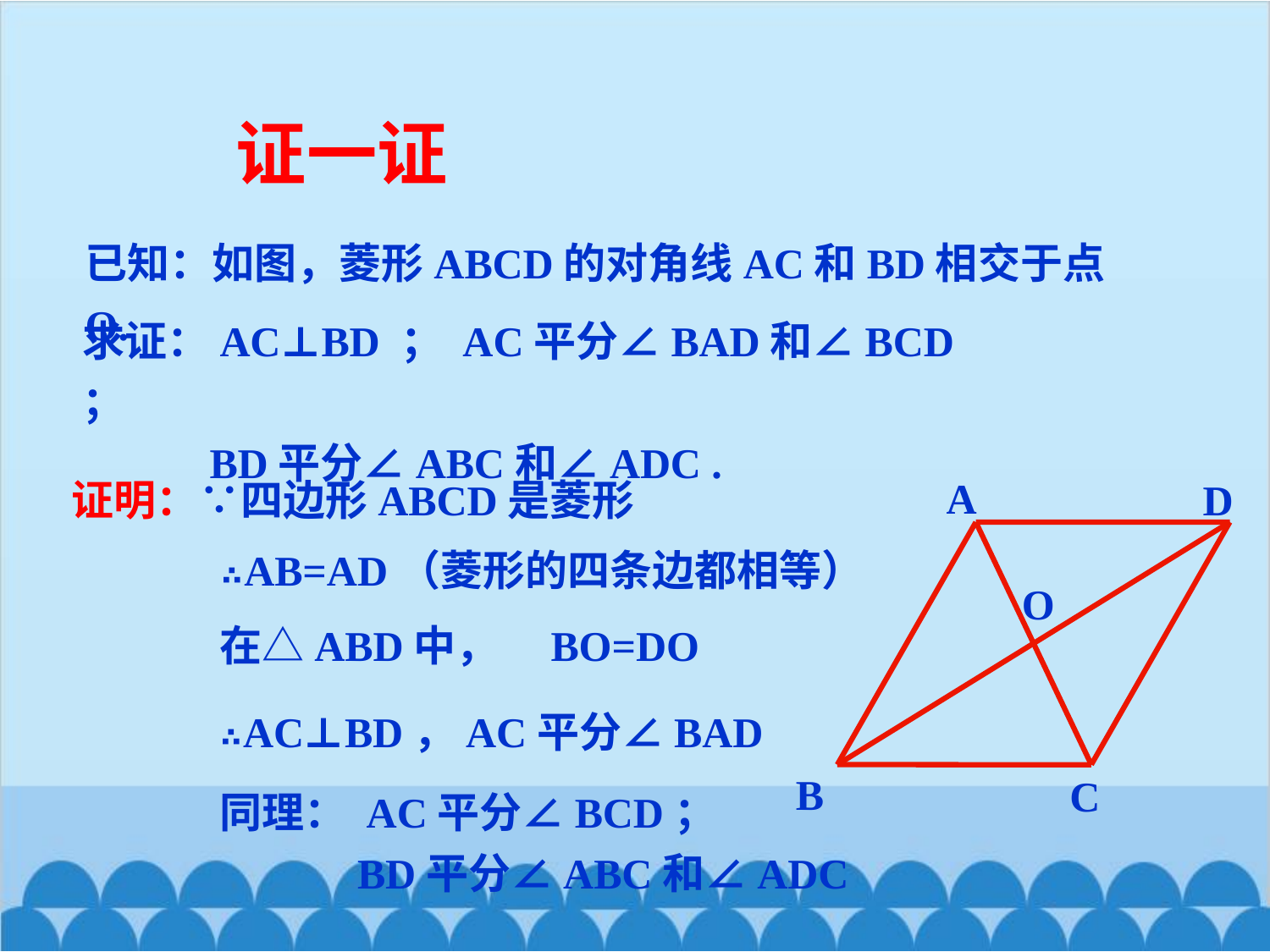

证一证
已知：如图，菱形ABCD的对角线AC和BD相交于点O.
求证：AC⊥BD ； AC平分∠BAD和∠BCD ；
            BD平分∠ABC和∠ADC .
A
D

O
B
C
证明：∵四边形ABCD是菱形
∴AB=AD（菱形的四条边都相等）
在△ABD中，　BO=DO
∴AC⊥BD，AC平分∠BAD
同理： AC平分∠BCD；
             BD平分∠ABC和∠ADC